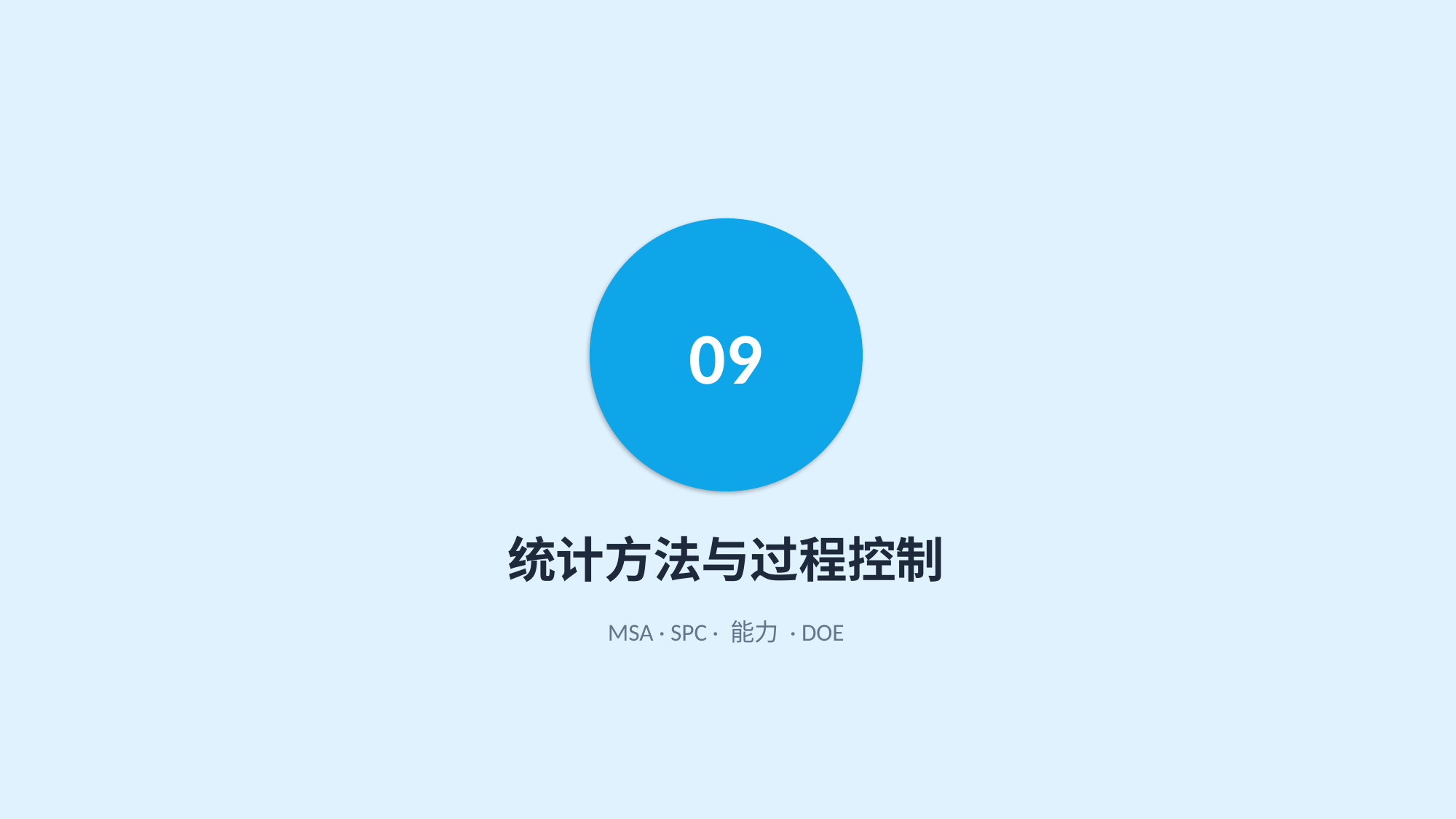

09
统计方法与过程控制
MSA · SPC · 能力 · DOE